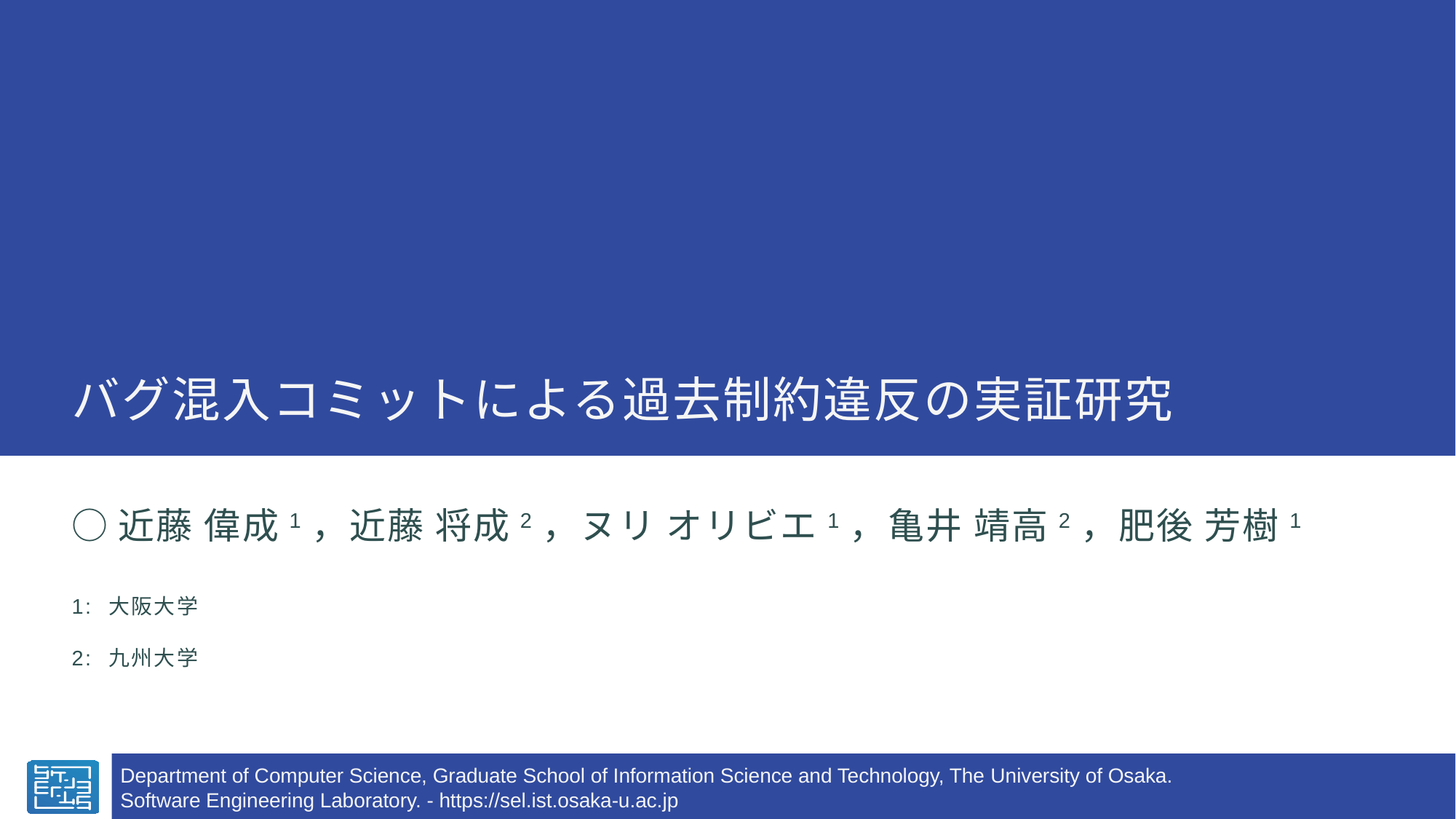

# バグ混入コミットによる過去制約違反の実証研究
○近藤 偉成1，近藤 将成2，ヌリ オリビエ1，亀井 靖高2，肥後 芳樹1

1: 大阪大学
2: 九州大学